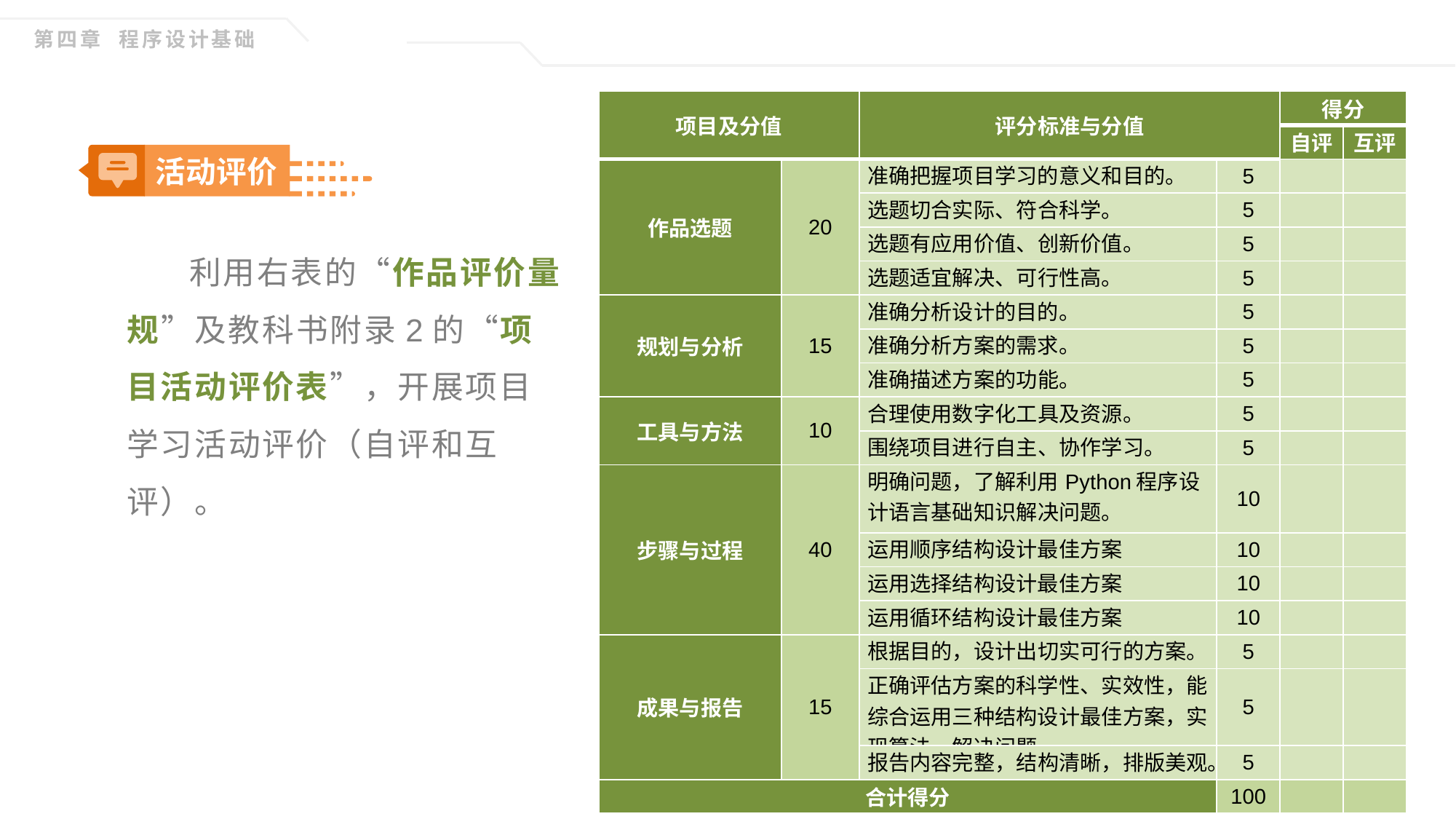

第四章  程序设计基础
| 项目及分值 |  | 评分标准与分值 |  | 得分 |  |
| --- | --- | --- | --- | --- | --- |
|  |  |  |  | 自评 | 互评 |
| 作品选题 | 20 | 准确把握项目学习的意义和目的。 | 5 |  |  |
|  |  | 选题切合实际、符合科学。 | 5 |  |  |
|  |  | 选题有应用价值、创新价值。 | 5 |  |  |
|  |  | 选题适宜解决、可行性高。 | 5 |  |  |
| 规划与分析 | 15 | 准确分析设计的目的。 | 5 |  |  |
|  |  | 准确分析方案的需求。 | 5 |  |  |
|  |  | 准确描述方案的功能。 | 5 |  |  |
| 工具与方法 | 10 | 合理使用数字化工具及资源。 | 5 |  |  |
|  |  | 围绕项目进行自主、协作学习。 | 5 |  |  |
| 步骤与过程 | 40 | 明确问题，了解利用Python程序设计语言基础知识解决问题。 | 10 |  |  |
|  |  | 运用顺序结构设计最佳方案 | 10 |  |  |
|  |  | 运用选择结构设计最佳方案 | 10 |  |  |
|  |  | 运用循环结构设计最佳方案 | 10 |  |  |
| 成果与报告 | 15 | 根据目的，设计出切实可行的方案。 | 5 |  |  |
|  |  | 正确评估方案的科学性、实效性，能综合运用三种结构设计最佳方案，实现算法、解决问题。 | 5 |  |  |
|  |  | 报告内容完整，结构清晰，排版美观。 | 5 |  |  |
| 合计得分 |  |  | 100 |  |  |

活动评价

      利用右表的“作品评价量规”及教科书附录2的“项目活动评价表”，开展项目学习活动评价（自评和互评）。